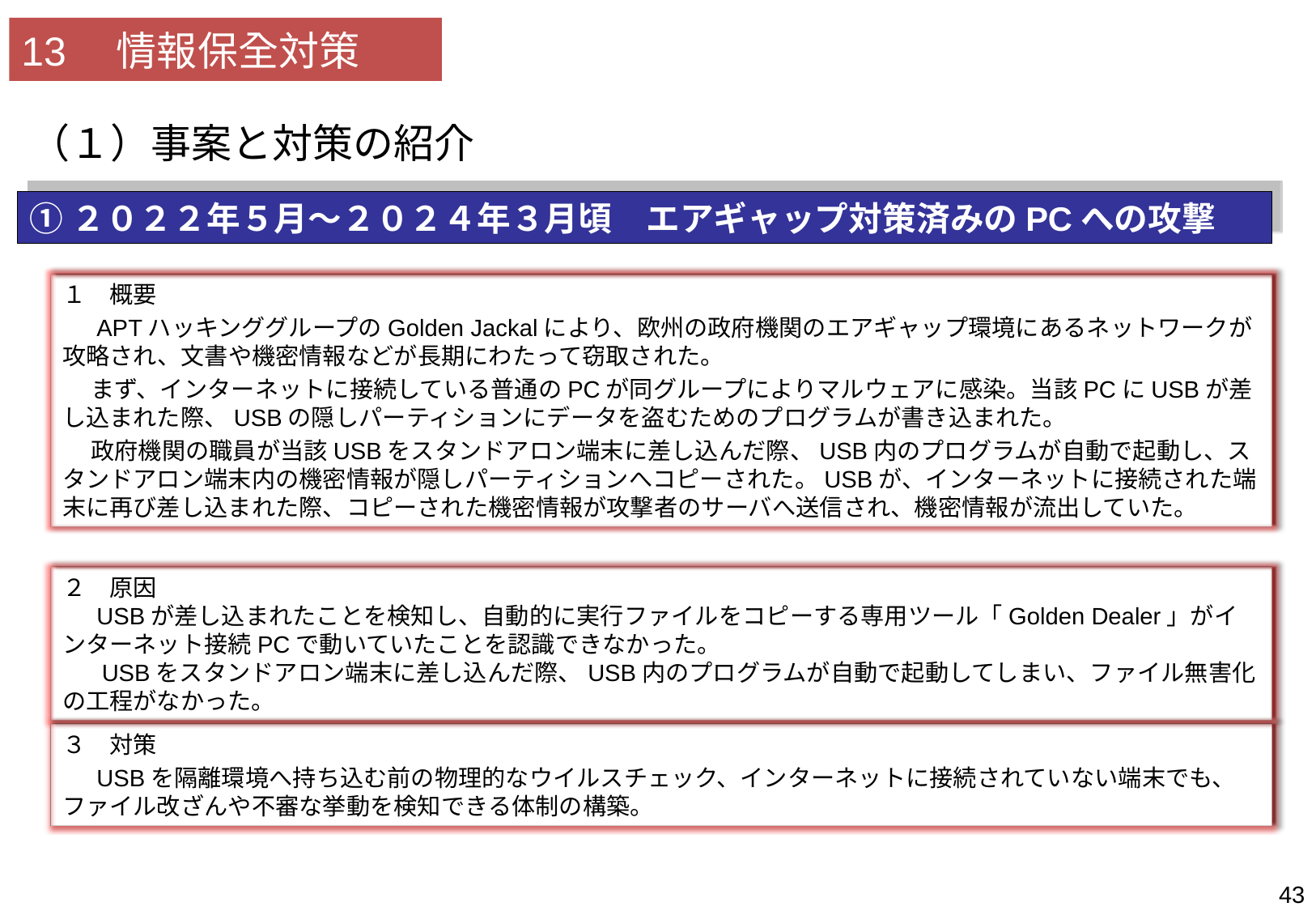

13　情報保全対策
| 34 | カウンターインテリジェンス及び諸外国の事例を紹介した上で、隙のない勤務と私生活において慎重な行動をとることの重要性について記載されているか。 |
| --- | --- |
（１）事案と対策の紹介
①２０２２年５月～２０２４年３月頃　エアギャップ対策済みのPCへの攻撃
１　概要
　APTハッキンググループのGolden Jackalにより、欧州の政府機関のエアギャップ環境にあるネットワークが攻略され、文書や機密情報などが長期にわたって窃取された。
　まず、インターネットに接続している普通のPCが同グループによりマルウェアに感染。当該PCにUSBが差し込まれた際、USBの隠しパーティションにデータを盗むためのプログラムが書き込まれた。
　政府機関の職員が当該USBをスタンドアロン端末に差し込んだ際、USB内のプログラムが自動で起動し、スタンドアロン端末内の機密情報が隠しパーティションへコピーされた。USBが、インターネットに接続された端末に再び差し込まれた際、コピーされた機密情報が攻撃者のサーバへ送信され、機密情報が流出していた。
２　原因
　USBが差し込まれたことを検知し、自動的に実行ファイルをコピーする専用ツール「Golden Dealer」がインターネット接続PCで動いていたことを認識できなかった。
　 USBをスタンドアロン端末に差し込んだ際、USB内のプログラムが自動で起動してしまい、ファイル無害化の工程がなかった。
３　対策
　USBを隔離環境へ持ち込む前の物理的なウイルスチェック、インターネットに接続されていない端末でも、ファイル改ざんや不審な挙動を検知できる体制の構築。
43